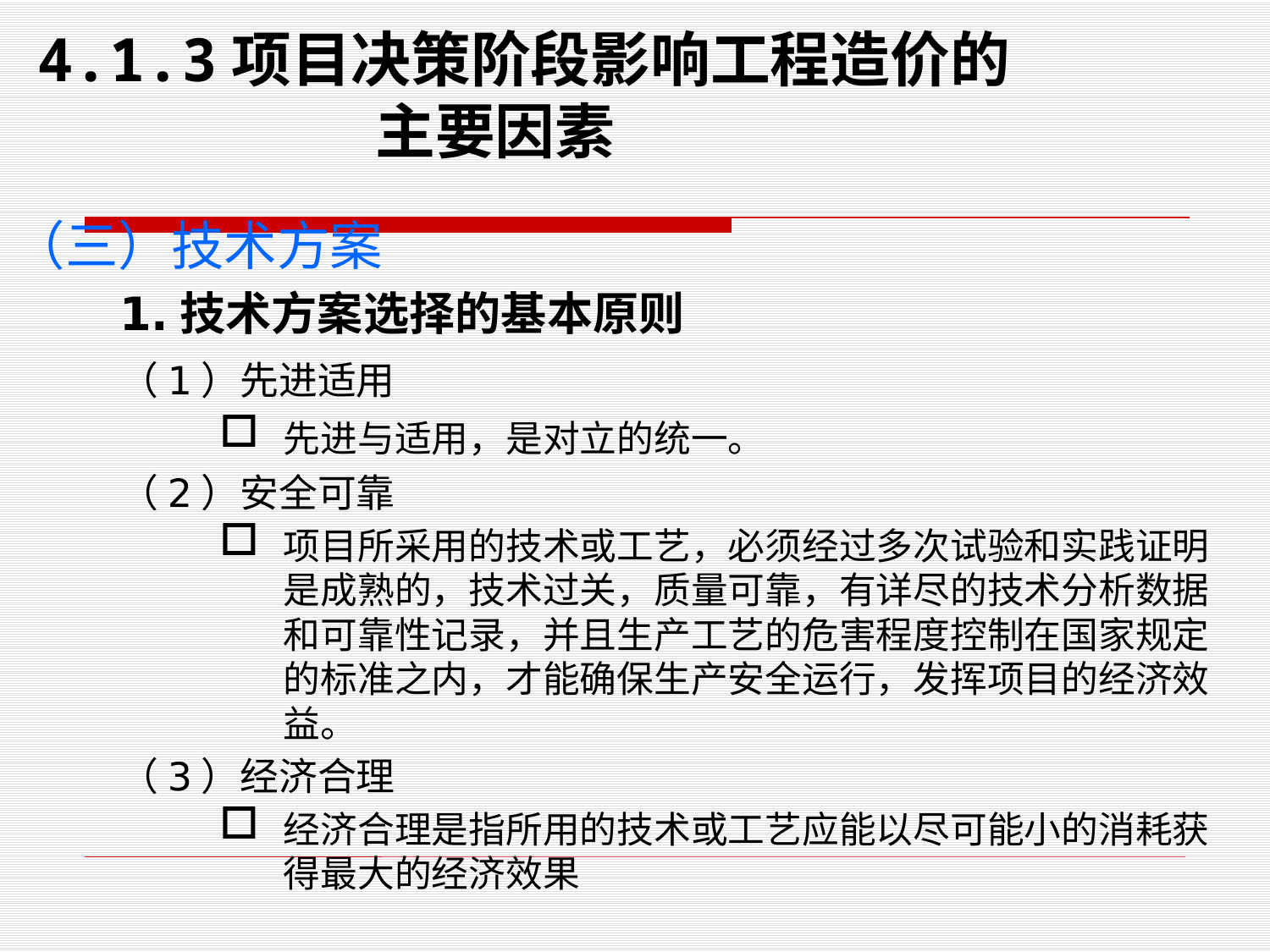

# 4.1.3项目决策阶段影响工程造价的 主要因素
（三）技术方案
1.技术方案选择的基本原则
（1）先进适用
先进与适用，是对立的统一。
（2）安全可靠
项目所采用的技术或工艺，必须经过多次试验和实践证明是成熟的，技术过关，质量可靠，有详尽的技术分析数据和可靠性记录，并且生产工艺的危害程度控制在国家规定的标准之内，才能确保生产安全运行，发挥项目的经济效益。
（3）经济合理
经济合理是指所用的技术或工艺应能以尽可能小的消耗获得最大的经济效果